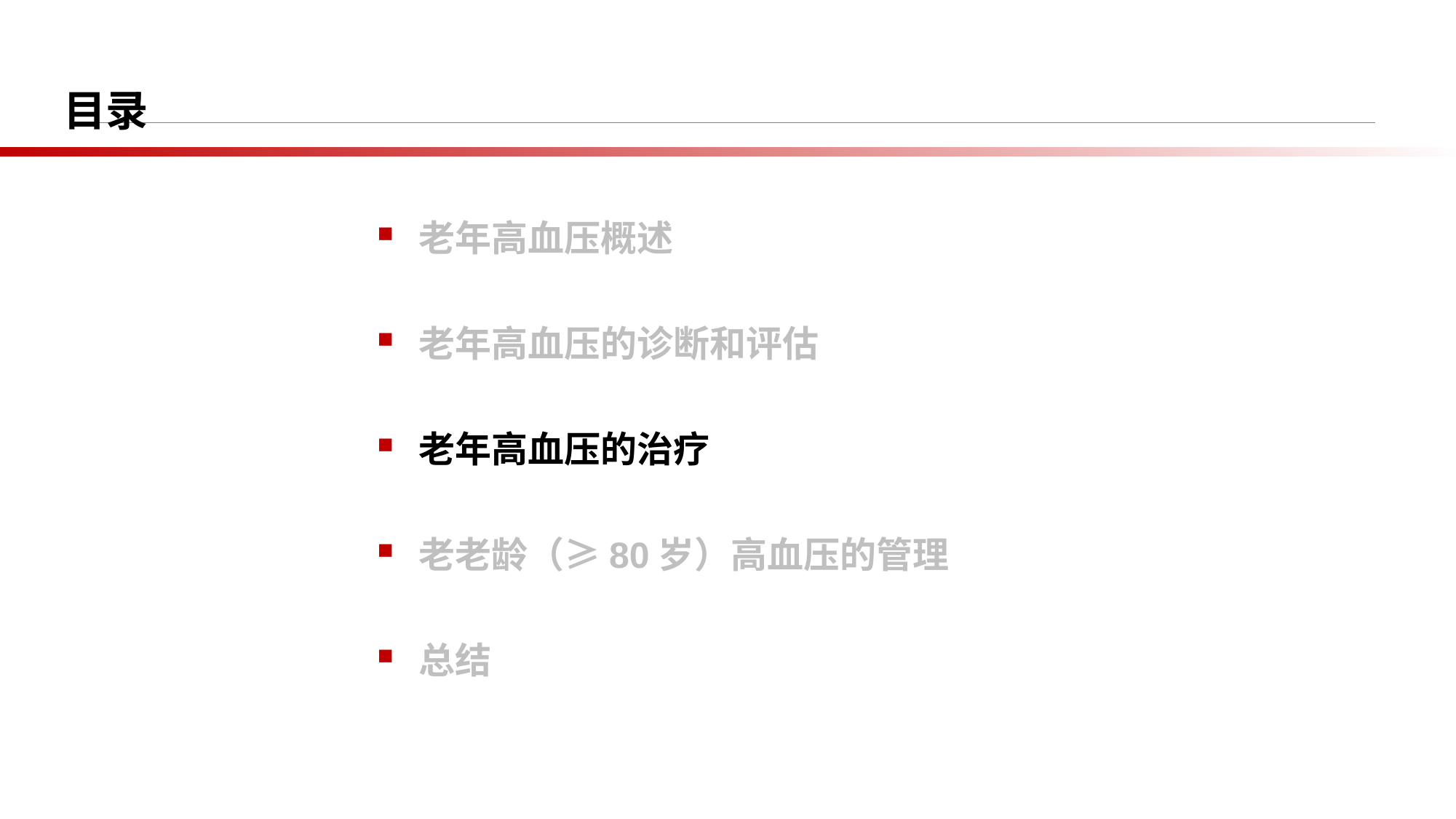

# 目录
老年高血压概述
老年高血压的诊断和评估
老年高血压的治疗
老老龄（≥80岁）高血压的管理
总结